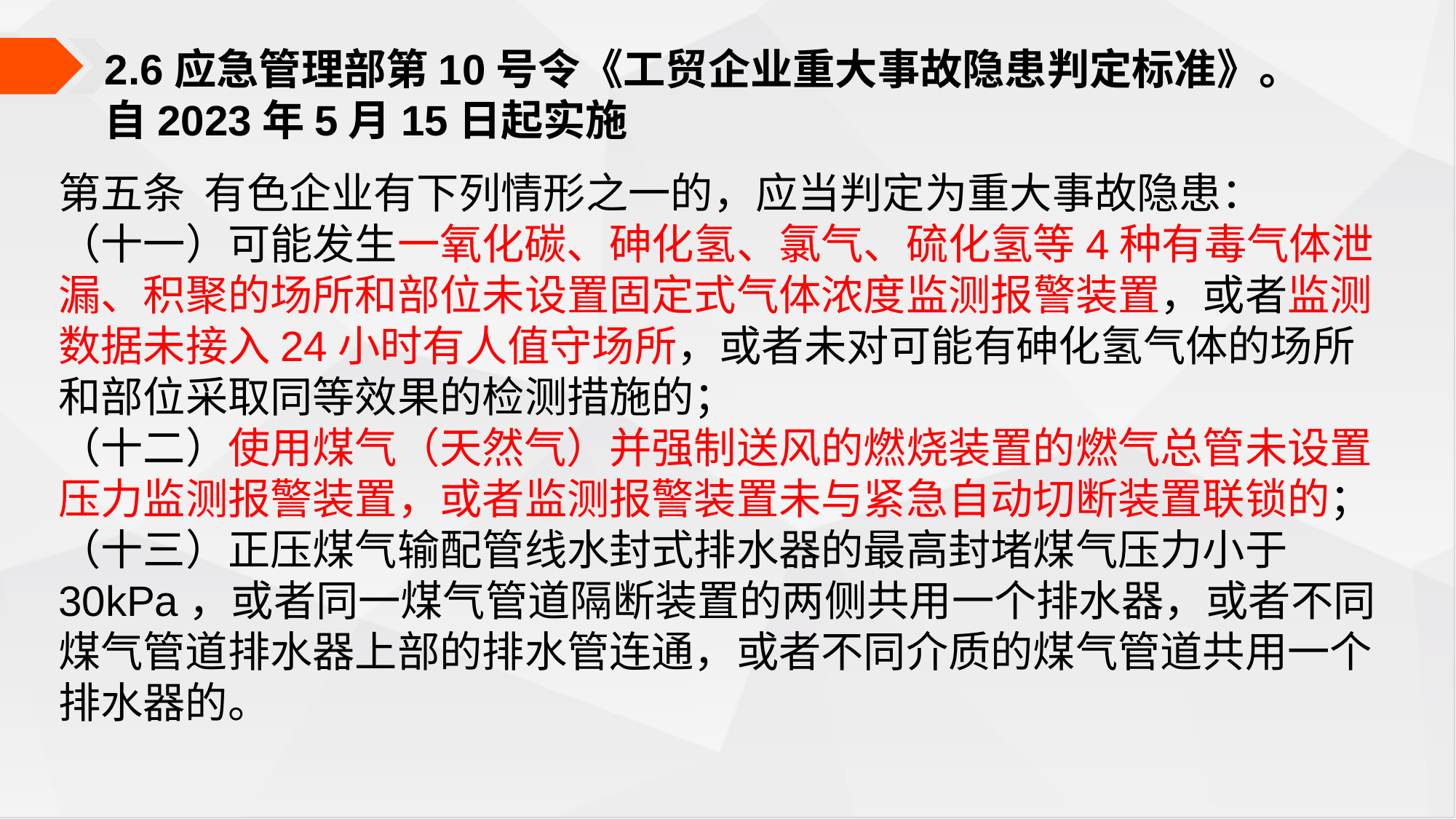

2.6应急管理部第10号令《工贸企业重大事故隐患判定标准》。自2023年5月15日起实施

第五条  有色企业有下列情形之一的，应当判定为重大事故隐患：
（十一）可能发生一氧化碳、砷化氢、氯气、硫化氢等4种有毒气体泄漏、积聚的场所和部位未设置固定式气体浓度监测报警装置，或者监测数据未接入24小时有人值守场所，或者未对可能有砷化氢气体的场所和部位采取同等效果的检测措施的；
（十二）使用煤气（天然气）并强制送风的燃烧装置的燃气总管未设置压力监测报警装置，或者监测报警装置未与紧急自动切断装置联锁的；
（十三）正压煤气输配管线水封式排水器的最高封堵煤气压力小于30kPa，或者同一煤气管道隔断装置的两侧共用一个排水器，或者不同煤气管道排水器上部的排水管连通，或者不同介质的煤气管道共用一个排水器的。